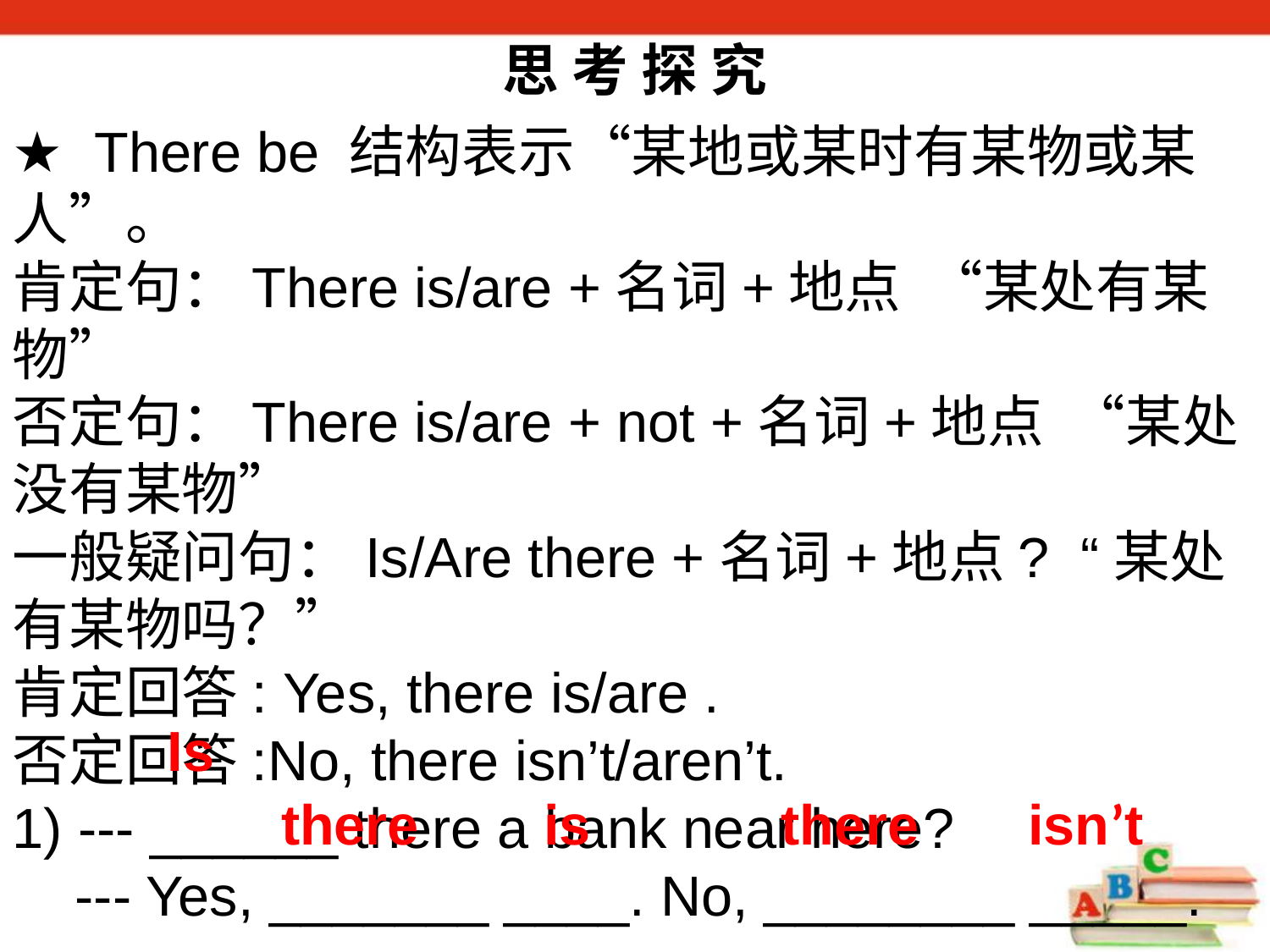

思 考 探 究
★  There be 结构表示“某地或某时有某物或某人”。
肯定句：There is/are +名词+地点  “某处有某物”
否定句：There is/are + not +名词+地点  “某处没有某物”
一般疑问句：Is/Are there +名词+地点?  “某处有某物吗？”
肯定回答: Yes, there is/are .
否定回答:No, there isn’t/aren’t.
1) --- ______ there a bank near here?
    --- Yes, _______ ____. No, ________ _____.
Is
there        is
there       isn’t